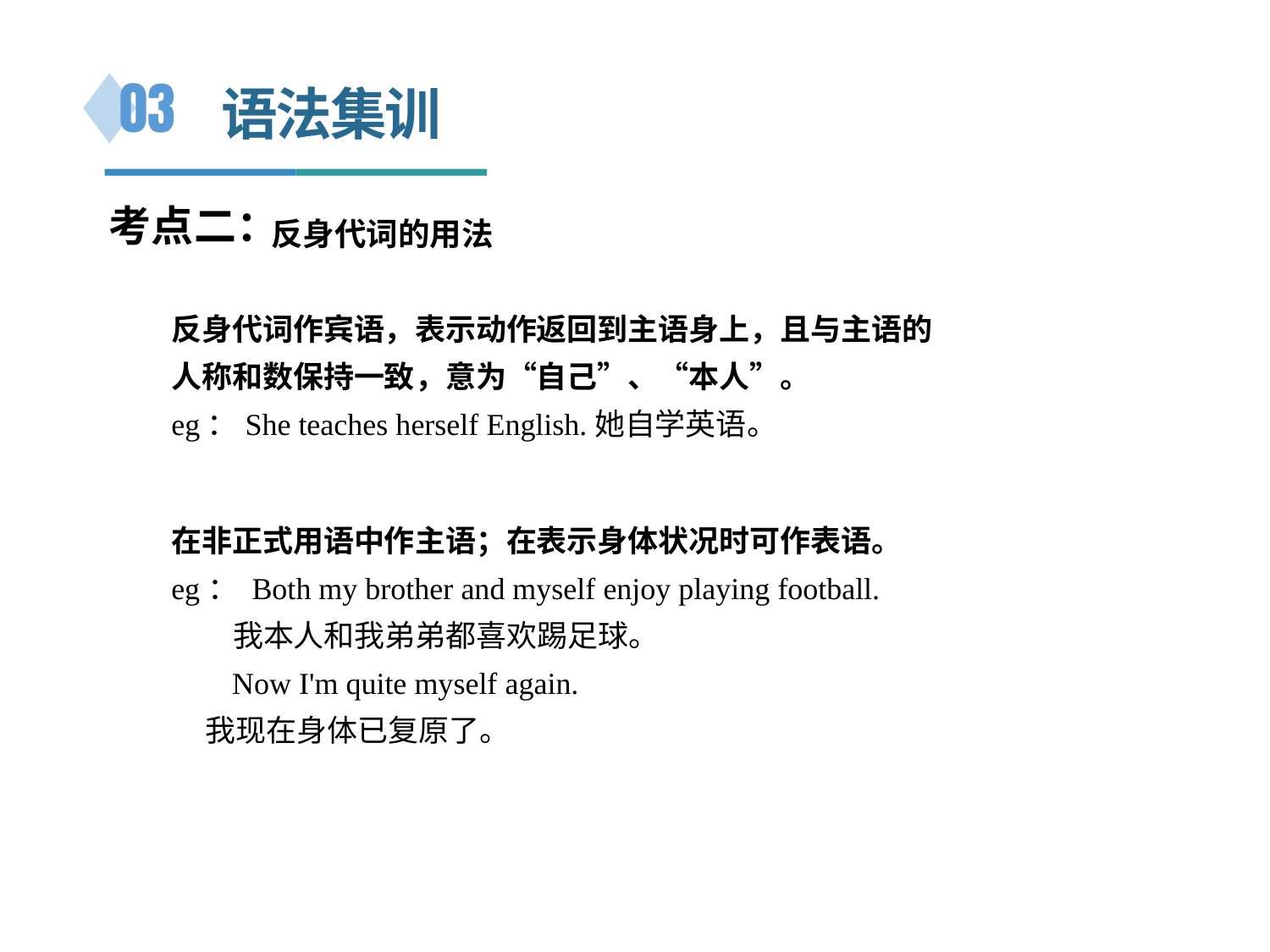

语法集训
03

考点二：
反身代词的用法
反身代词作宾语，表示动作返回到主语身上，且与主语的人称和数保持一致，意为“自己”、“本人”。
eg：She teaches herself English.她自学英语。
在非正式用语中作主语；在表示身体状况时可作表语。
eg： Both my brother and myself enjoy playing football.
        我本人和我弟弟都喜欢踢足球。
        Now I'm quite myself again.
    我现在身体已复原了。